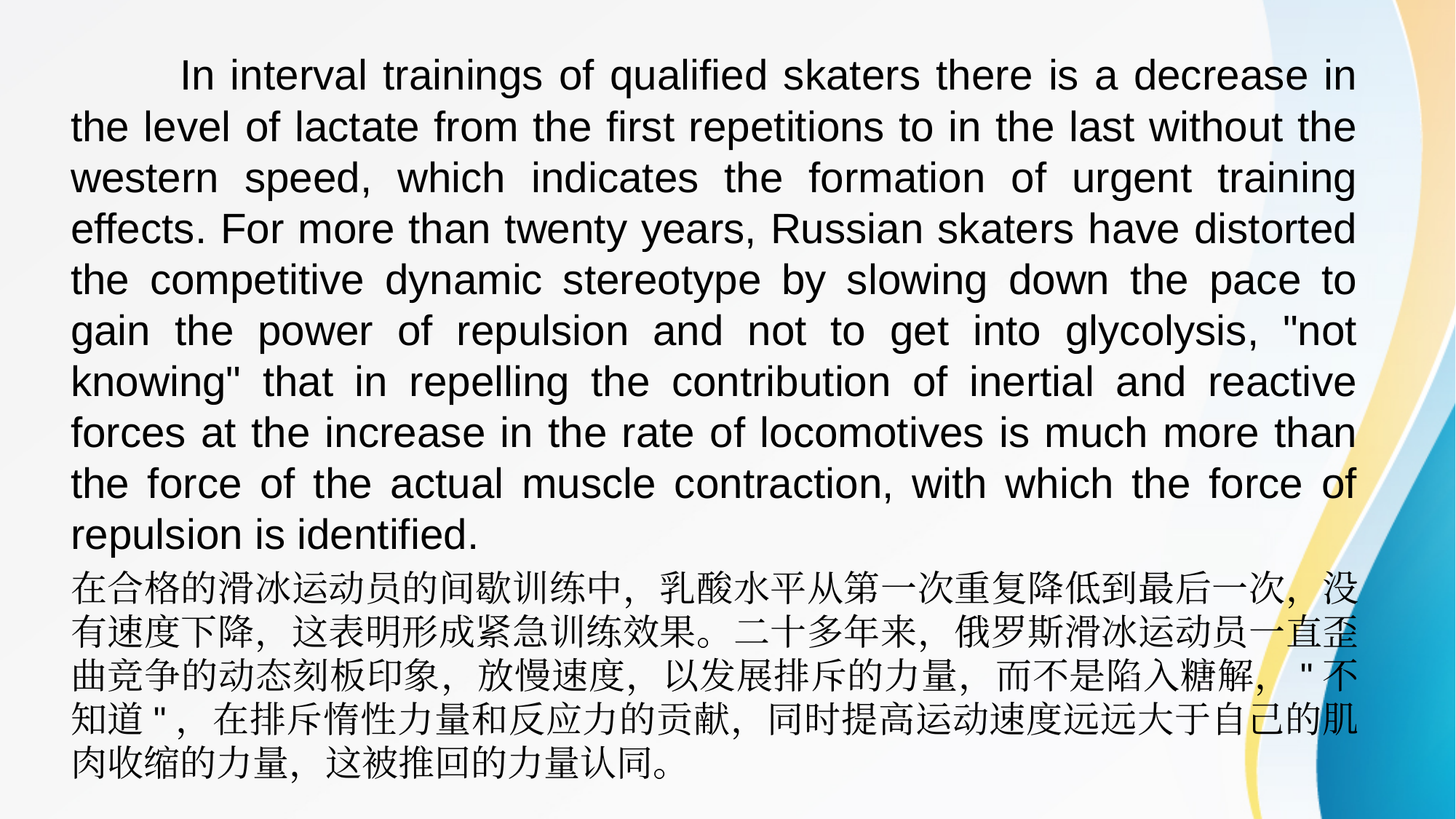

In interval trainings of qualified skaters there is a decrease in the level of lactate from the first repetitions to in the last without the western speed, which indicates the formation of urgent training effects. For more than twenty years, Russian skaters have distorted the competitive dynamic stereotype by slowing down the pace to gain the power of repulsion and not to get into glycolysis, "not knowing" that in repelling the contribution of inertial and reactive forces at the increase in the rate of locomotives is much more than the force of the actual muscle contraction, with which the force of repulsion is identified.
在合格的滑冰运动员的间歇训练中，乳酸水平从第一次重复降低到最后一次，没有速度下降，这表明形成紧急训练效果。二十多年来，俄罗斯滑冰运动员一直歪曲竞争的动态刻板印象，放慢速度，以发展排斥的力量，而不是陷入糖解，"不知道"，在排斥惰性力量和反应力的贡献，同时提高运动速度远远大于自己的肌肉收缩的力量，这被推回的力量认同。